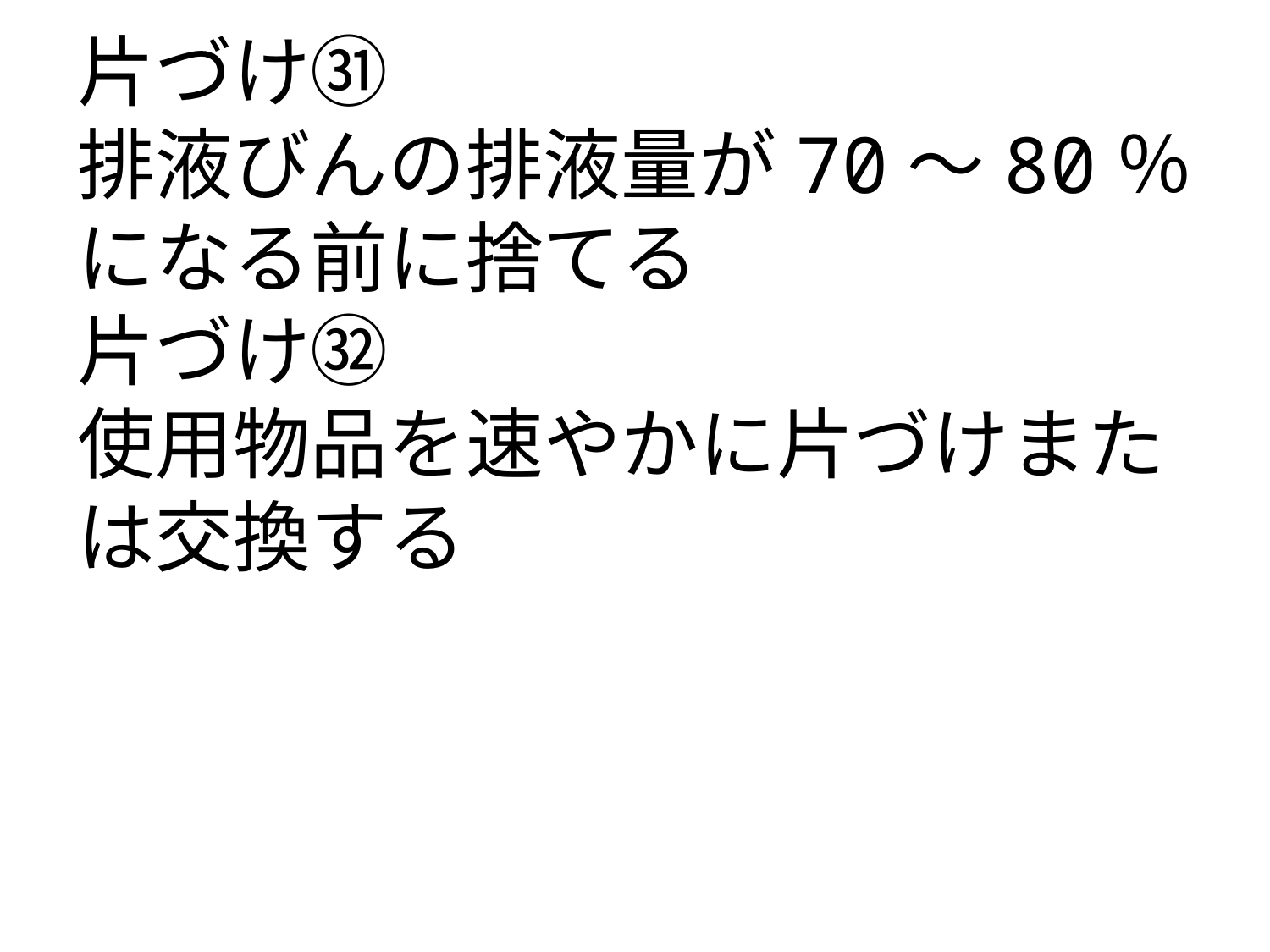

# 片づけ㉛ 排液びんの排液量が70～80％になる前に捨てる 片づけ㉜ 使用物品を速やかに片づけまたは交換する